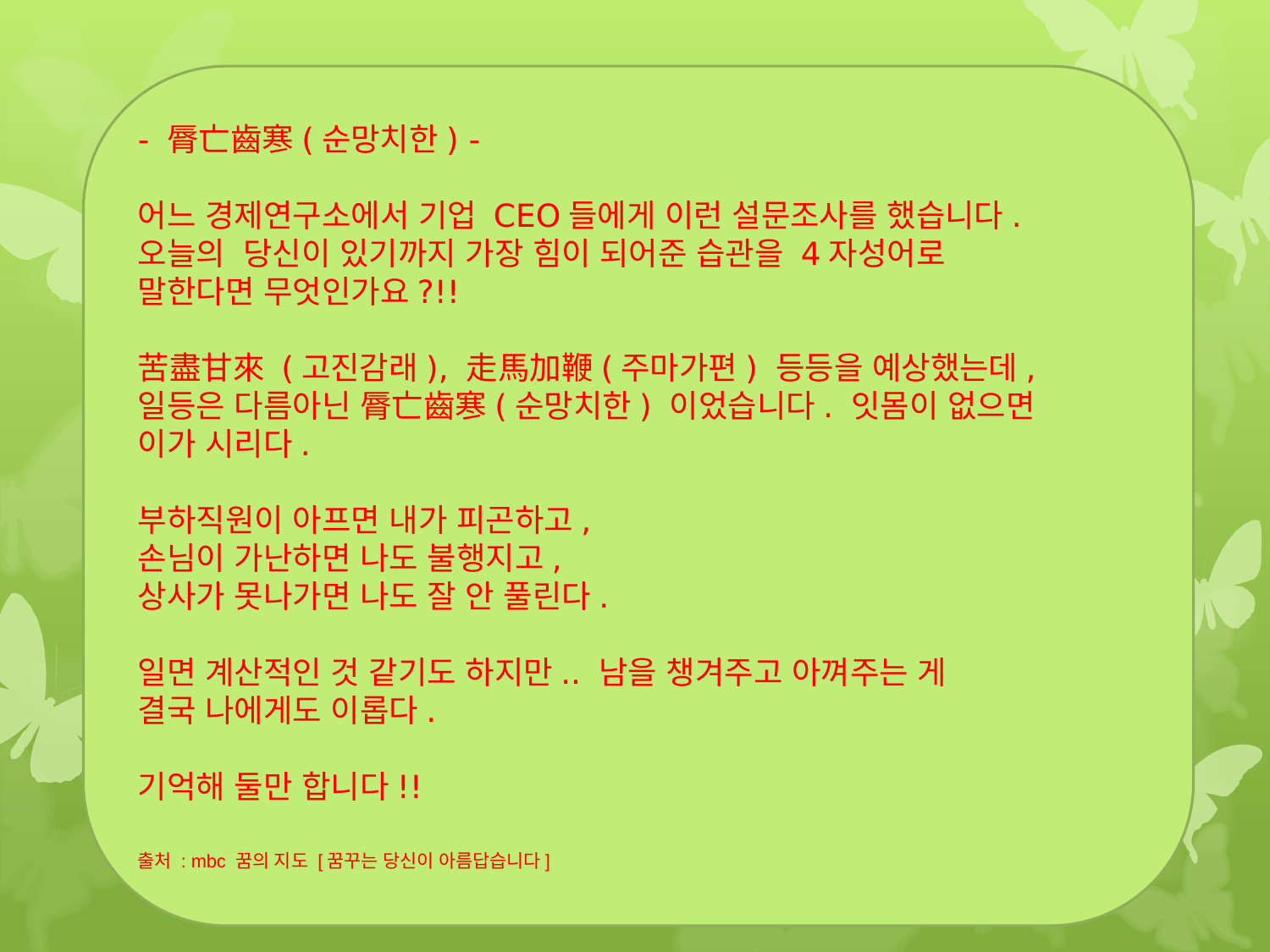

- 脣亡齒寒(순망치한) -

어느 경제연구소에서 기업 CEO들에게 이런 설문조사를 했습니다.
오늘의  당신이 있기까지 가장 힘이 되어준 습관을 4자성어로
말한다면 무엇인가요?!!
苦盡甘來 (고진감래), 走馬加鞭(주마가편) 등등을 예상했는데,
일등은 다름아닌 脣亡齒寒(순망치한) 이었습니다. 잇몸이 없으면
이가 시리다.
부하직원이 아프면 내가 피곤하고,
손님이 가난하면 나도 불행지고,
상사가 못나가면 나도 잘 안 풀린다.
일면 계산적인 것 같기도 하지만.. 남을 챙겨주고 아껴주는 게
결국 나에게도 이롭다.
기억해 둘만 합니다!!

출처 : mbc 꿈의 지도 [꿈꾸는 당신이 아름답습니다]